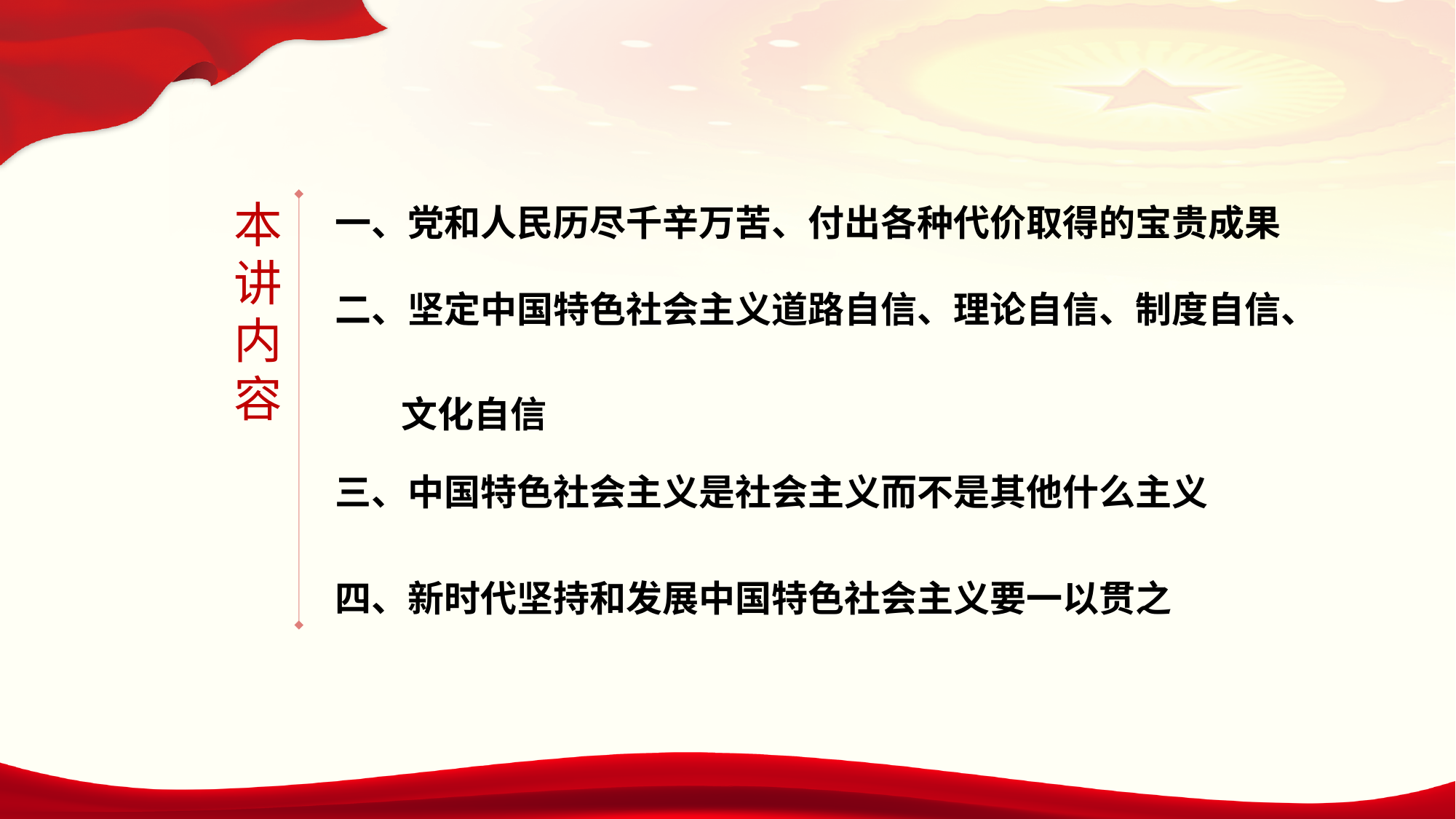

本讲内容
一、党和人民历尽千辛万苦、付出各种代价取得的宝贵成果
二、坚定中国特色社会主义道路自信、理论自信、制度自信、
       文化自信
三、中国特色社会主义是社会主义而不是其他什么主义
四、新时代坚持和发展中国特色社会主义要一以贯之